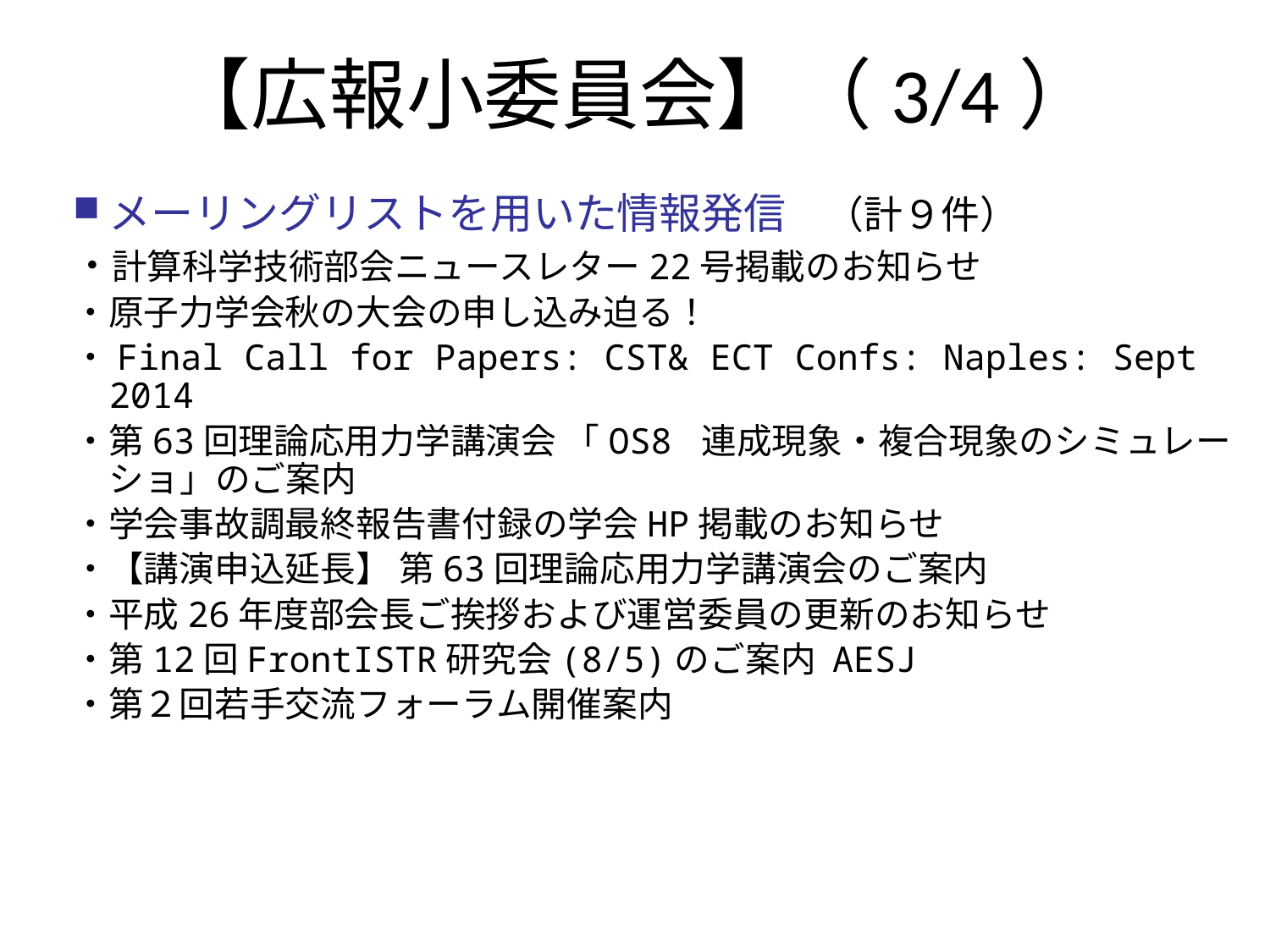

【広報小委員会】（3/4）
メーリングリストを用いた情報発信　（計９件）
・計算科学技術部会ニュースレター22号掲載のお知らせ
・原子力学会秋の大会の申し込み迫る！
・Final Call for Papers: CST& ECT Confs: Naples: Sept 2014
・第63回理論応用力学講演会 「OS8 連成現象・複合現象のシミュレーショ」のご案内
・学会事故調最終報告書付録の学会HP掲載のお知らせ
・【講演申込延長】 第63回理論応用力学講演会のご案内
・平成26年度部会長ご挨拶および運営委員の更新のお知らせ
・第12回FrontISTR研究会(8/5)のご案内 AESJ
・第２回若手交流フォーラム開催案内